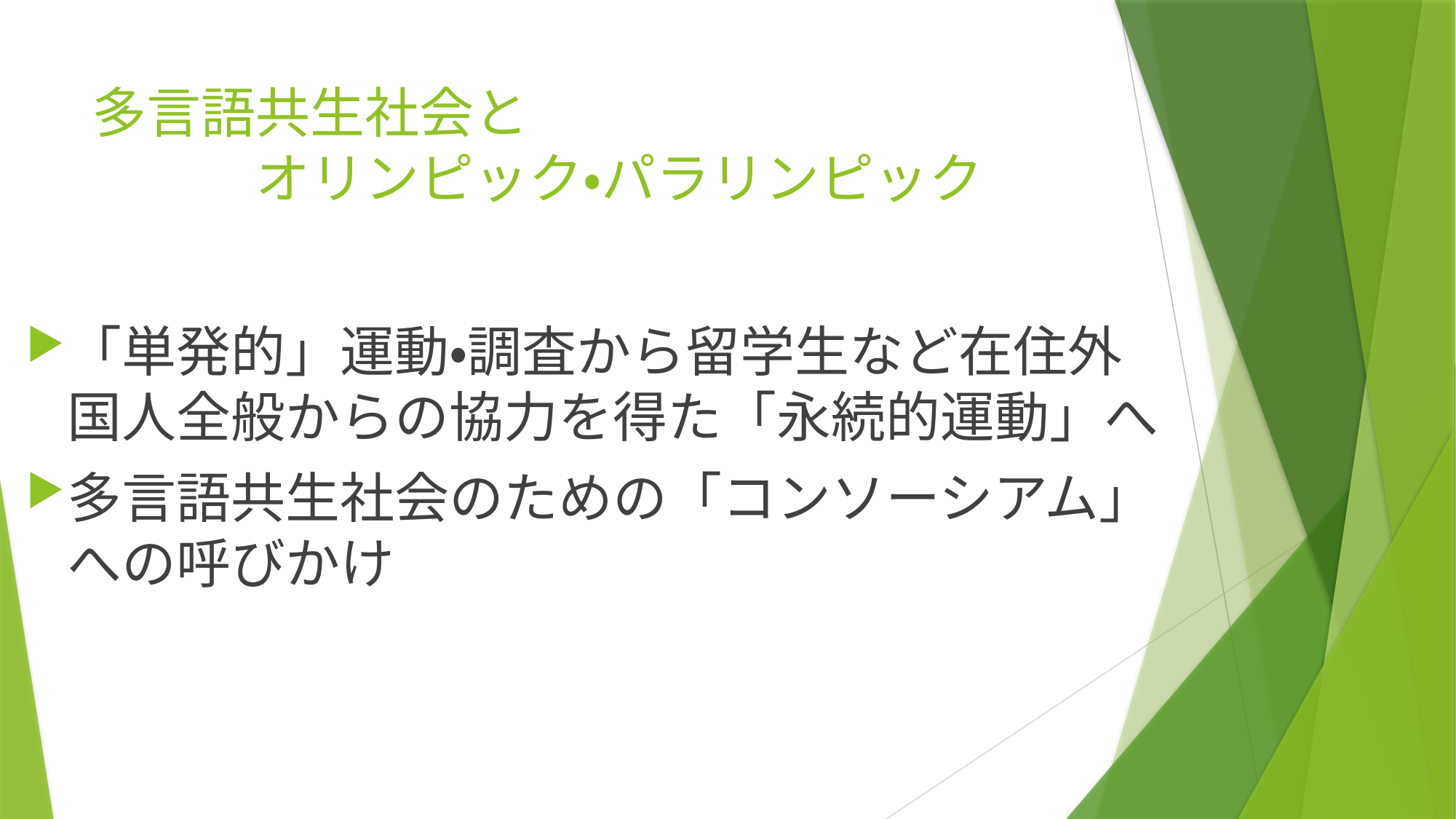

# 多言語共生社会と 　　　オリンピック・パラリンピック

「単発的」運動・調査から留学生など在住外国人全般からの協力を得た「永続的運動」へ
多言語共生社会のための「コンソーシアム」への呼びかけ